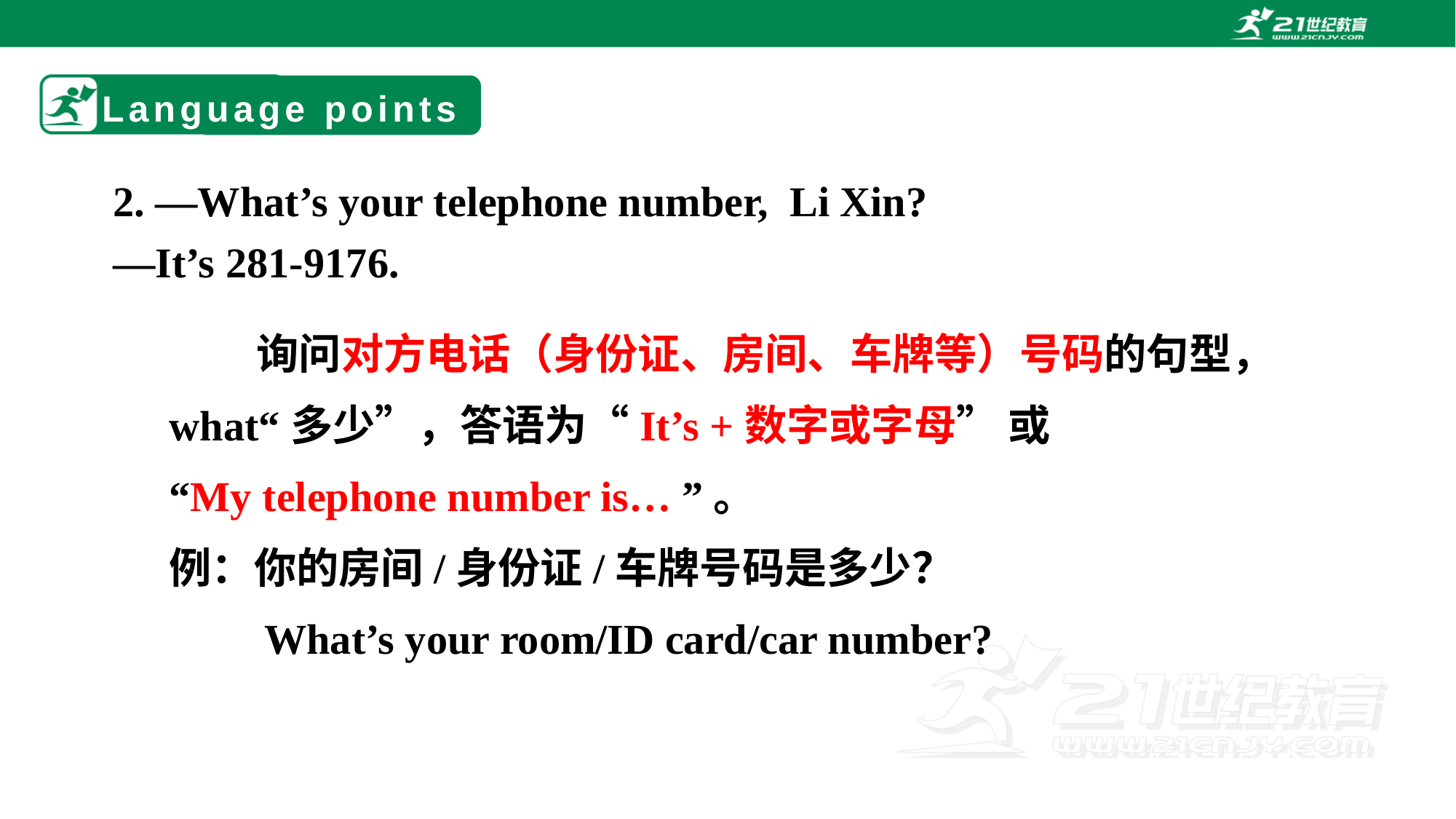

# Language points
2. —What’s your telephone number,  Li Xin?
—It’s 281-9176.
        询问对方电话（身份证、房间、车牌等）号码的句型，what“多少”，答语为“It’s +数字或字母” 或
“My telephone number is… ”。
例：你的房间/身份证/车牌号码是多少？
         What’s your room/ID card/car number?